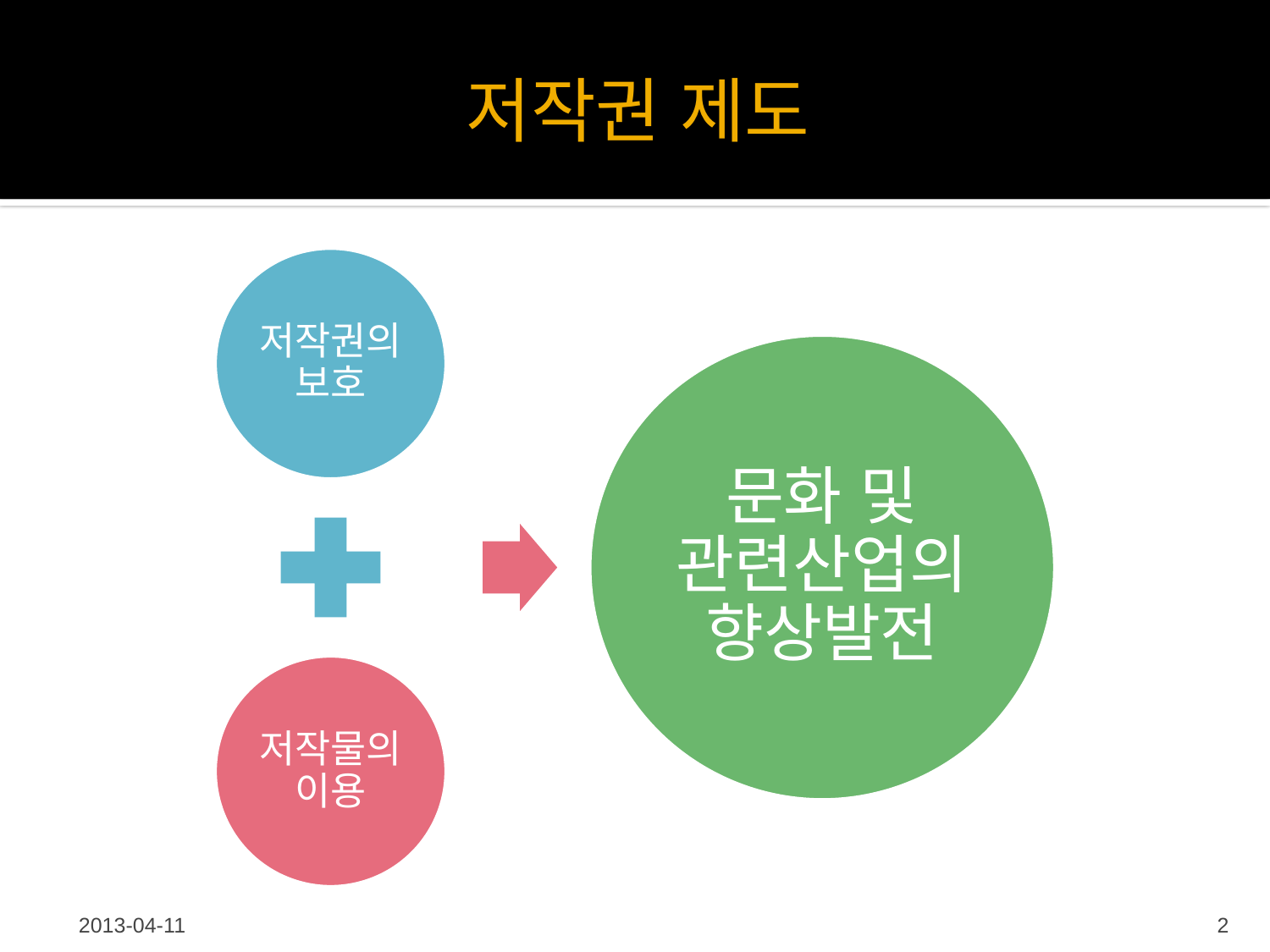

# 저작권 제도
저작권의 보호

저작물의 이용

문화 및 관련산업의 향상발전
2013-04-11
2